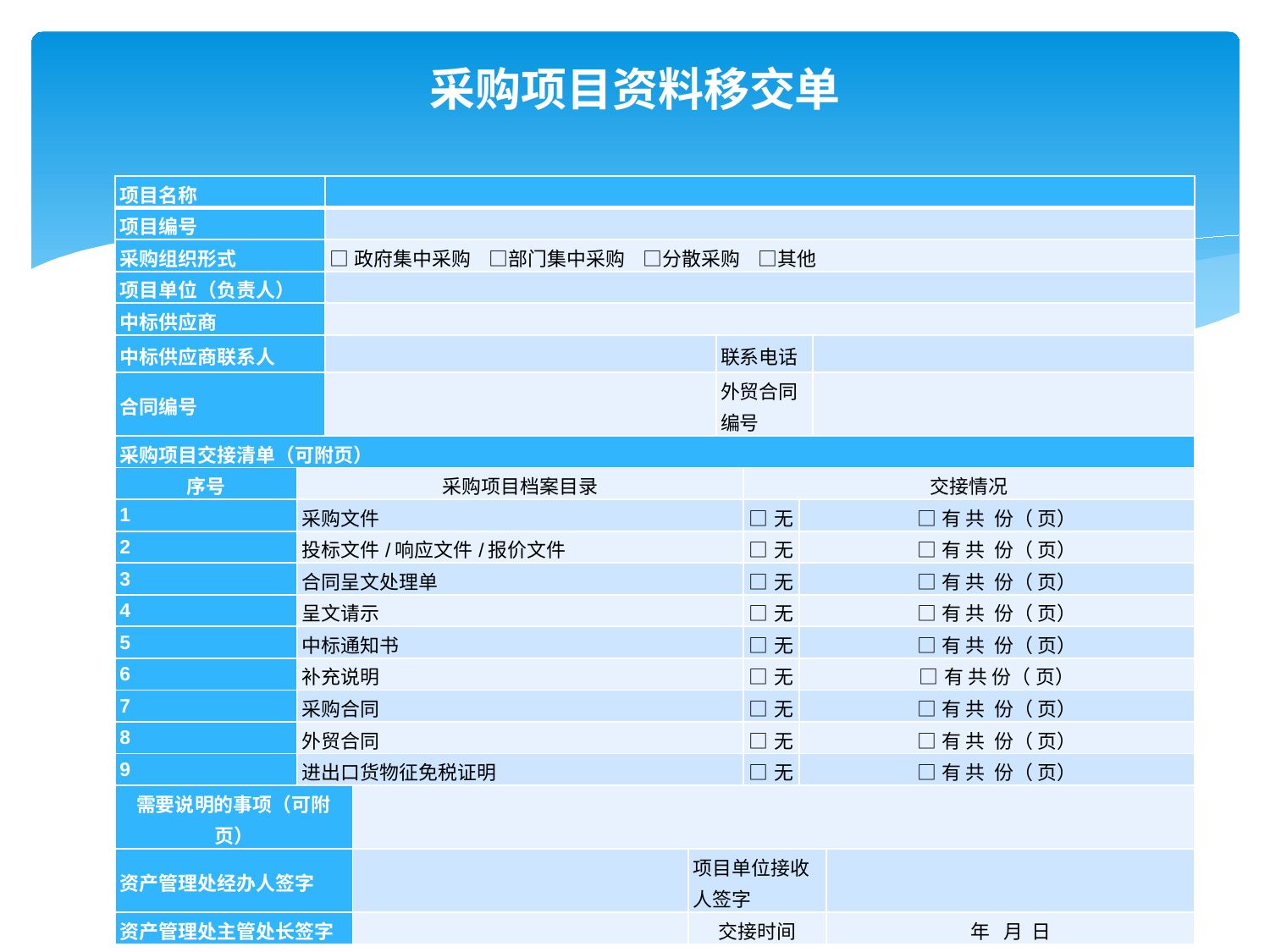

# 采购项目资料移交单
| 项目名称 |  |  |  |  |  |  |  |  |  |
| --- | --- | --- | --- | --- | --- | --- | --- | --- | --- |
| 项目编号 |  |  |  |  |  |  |  |  |  |
| 采购组织形式 |  | □政府集中采购 □部门集中采购 □分散采购 □其他 |  |  |  |  |  |  |  |
| 项目单位（负责人） |  |  |  |  |  |  |  |  |  |
| 中标供应商 |  |  |  |  |  |  |  |  |  |
| 中标供应商联系人 |  |  |  |  | 联系电话 |  |  |  |  |
| 合同编号 |  |  |  |  | 外贸合同编号 |  |  |  |  |
| 采购项目交接清单（可附页） |  |  |  |  |  |  |  |  |  |
| 序号 | 采购项目档案目录 |  |  |  |  | 交接情况 |  |  |  |
| 1 | 采购文件 |  |  |  |  | □无 | □有 共 份（ 页） |  |  |
| 2 | 投标文件/响应文件/报价文件 |  |  |  |  | □无 | □有 共 份（ 页） |  |  |
| 3 | 合同呈文处理单 |  |  |  |  | □无 | □有 共 份（ 页） |  |  |
| 4 | 呈文请示 |  |  |  |  | □无 | □有 共 份（ 页） |  |  |
| 5 | 中标通知书 |  |  |  |  | □无 | □有 共 份（ 页） |  |  |
| 6 | 补充说明 |  |  |  |  | □无 | □有 共 份（ 页） |  |  |
| 7 | 采购合同 |  |  |  |  | □无 | □有 共 份（ 页） |  |  |
| 8 | 外贸合同 |  |  |  |  | □无 | □有 共 份（ 页） |  |  |
| 9 | 进出口货物征免税证明 |  |  |  |  | □无 | □有 共 份（ 页） |  |  |
| 需要说明的事项（可附页） |  |  |  |  |  |  |  |  |  |
| 资产管理处经办人签字 |  |  |  | 项目单位接收人签字 |  |  |  |  |  |
| 资产管理处主管处长签字 |  |  |  | 交接时间 |  |  |  |  | 年 月 日 |